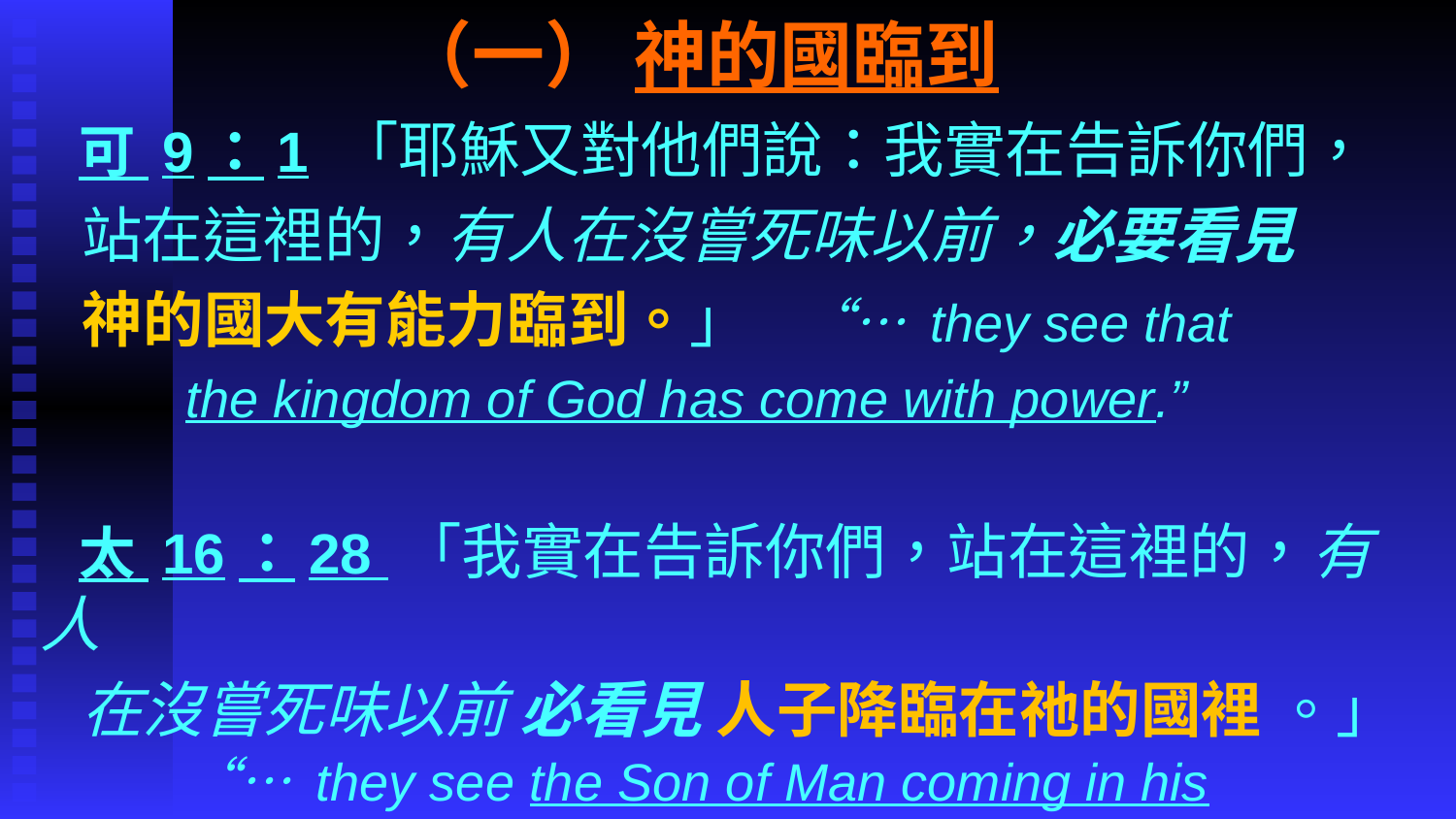

# （一） 神的國臨到
  可 9：1 「耶穌又對他們說：我實在告訴你們，
  站在這裡的，有人在沒嘗死味以前，必要看見
  神的國大有能力臨到。」    “… they see that
	the kingdom of God has come with power.”

  太 16：28 「我實在告訴你們，站在這裡的，有人
  在沒嘗死味以前 必看見 人子降臨在祂的國裡 。」   	“… they see the Son of Man coming in his kingdom.”